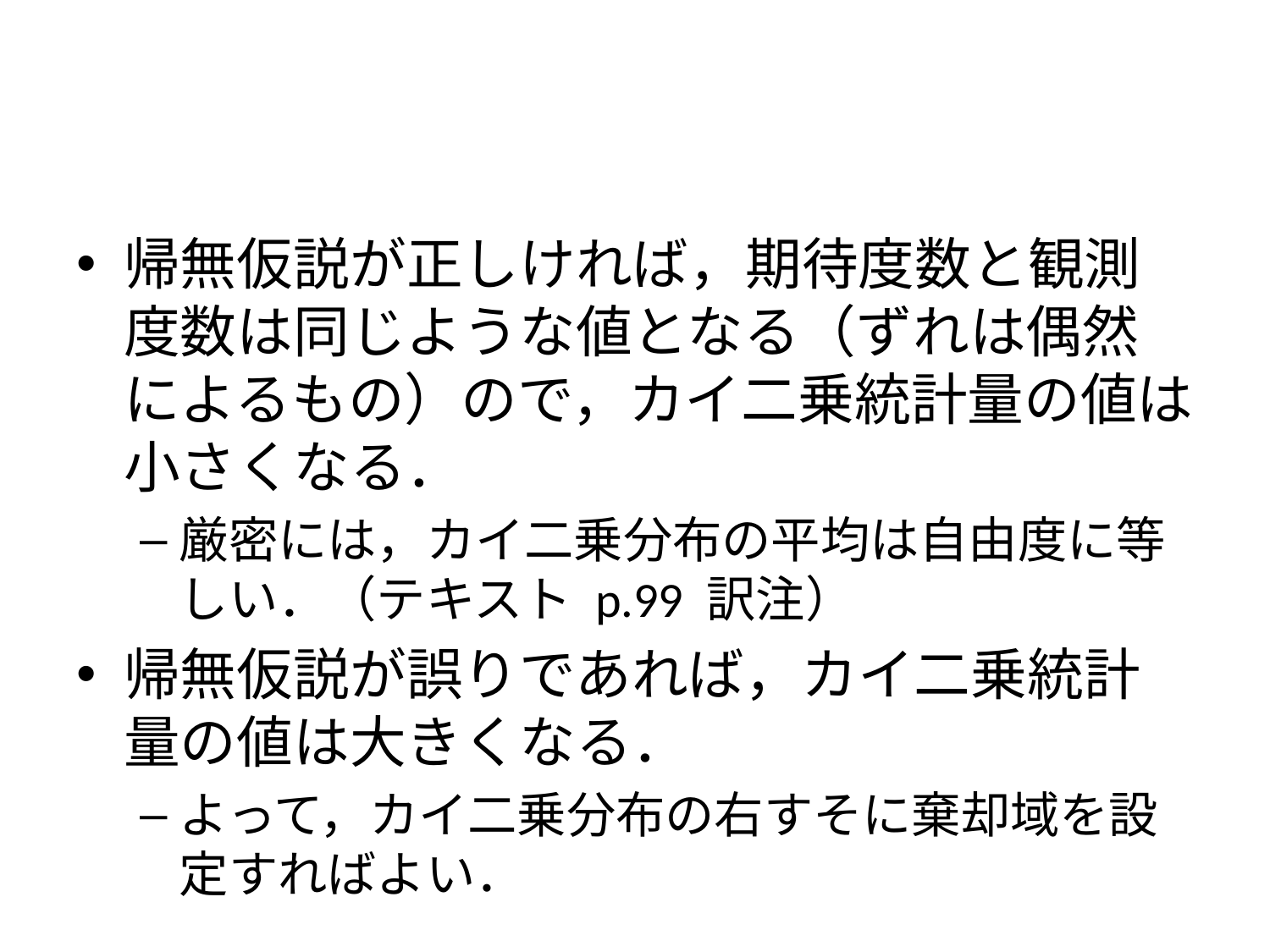

#
帰無仮説が正しければ，期待度数と観測度数は同じような値となる（ずれは偶然によるもの）ので，カイ二乗統計量の値は小さくなる．
厳密には，カイ二乗分布の平均は自由度に等しい．（テキスト p.99 訳注）
帰無仮説が誤りであれば，カイ二乗統計量の値は大きくなる．
よって，カイ二乗分布の右すそに棄却域を設定すればよい．